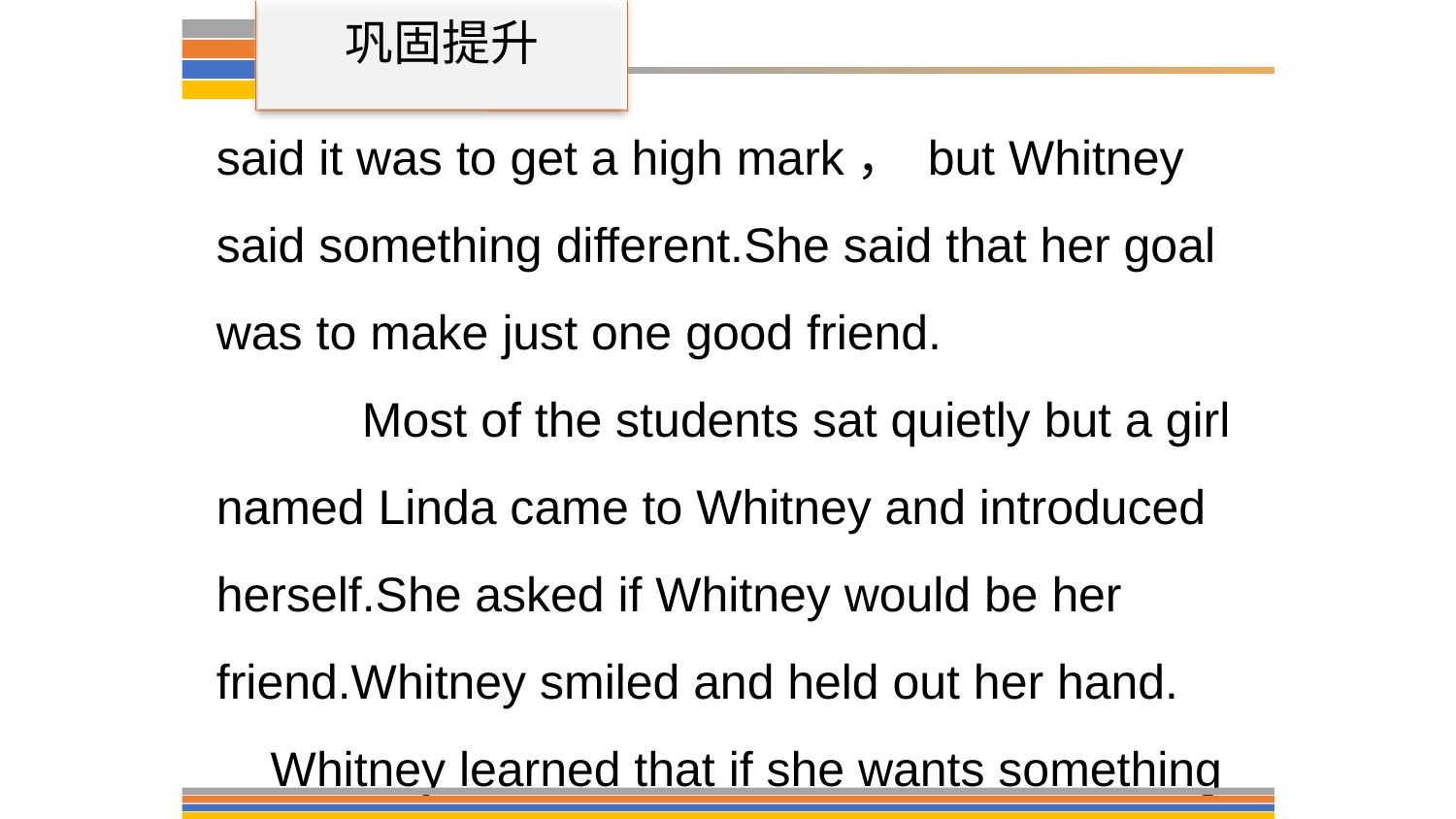

巩固提升

said it was to get a high mark， but Whitney said something different.She said that her goal was to make just one good friend.
	Most of the students sat quietly but a girl named Linda came to Whitney and introduced herself.She asked if Whitney would be her friend.Whitney smiled and held out her hand.
    Whitney learned that if she wants something